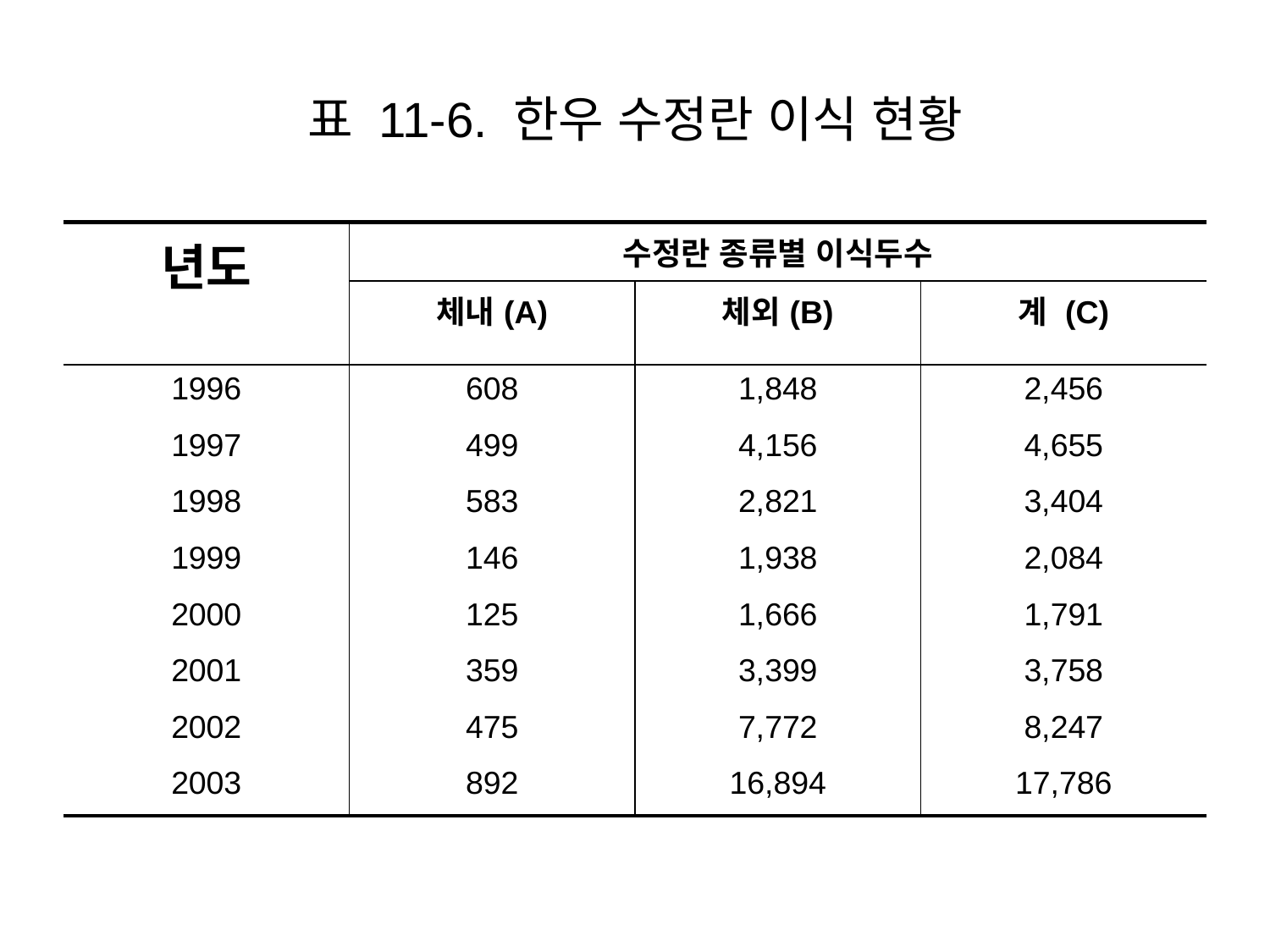

# 표 11-6. 한우 수정란 이식 현황
| 년도 | 수정란 종류별 이식두수 |  |  |
| --- | --- | --- | --- |
|  | 체내(A) | 체외(B) | 계 (C) |
| 1996 | 608 | 1,848 | 2,456 |
| 1997 | 499 | 4,156 | 4,655 |
| 1998 | 583 | 2,821 | 3,404 |
| 1999 | 146 | 1,938 | 2,084 |
| 2000 | 125 | 1,666 | 1,791 |
| 2001 | 359 | 3,399 | 3,758 |
| 2002 | 475 | 7,772 | 8,247 |
| 2003 | 892 | 16,894 | 17,786 |